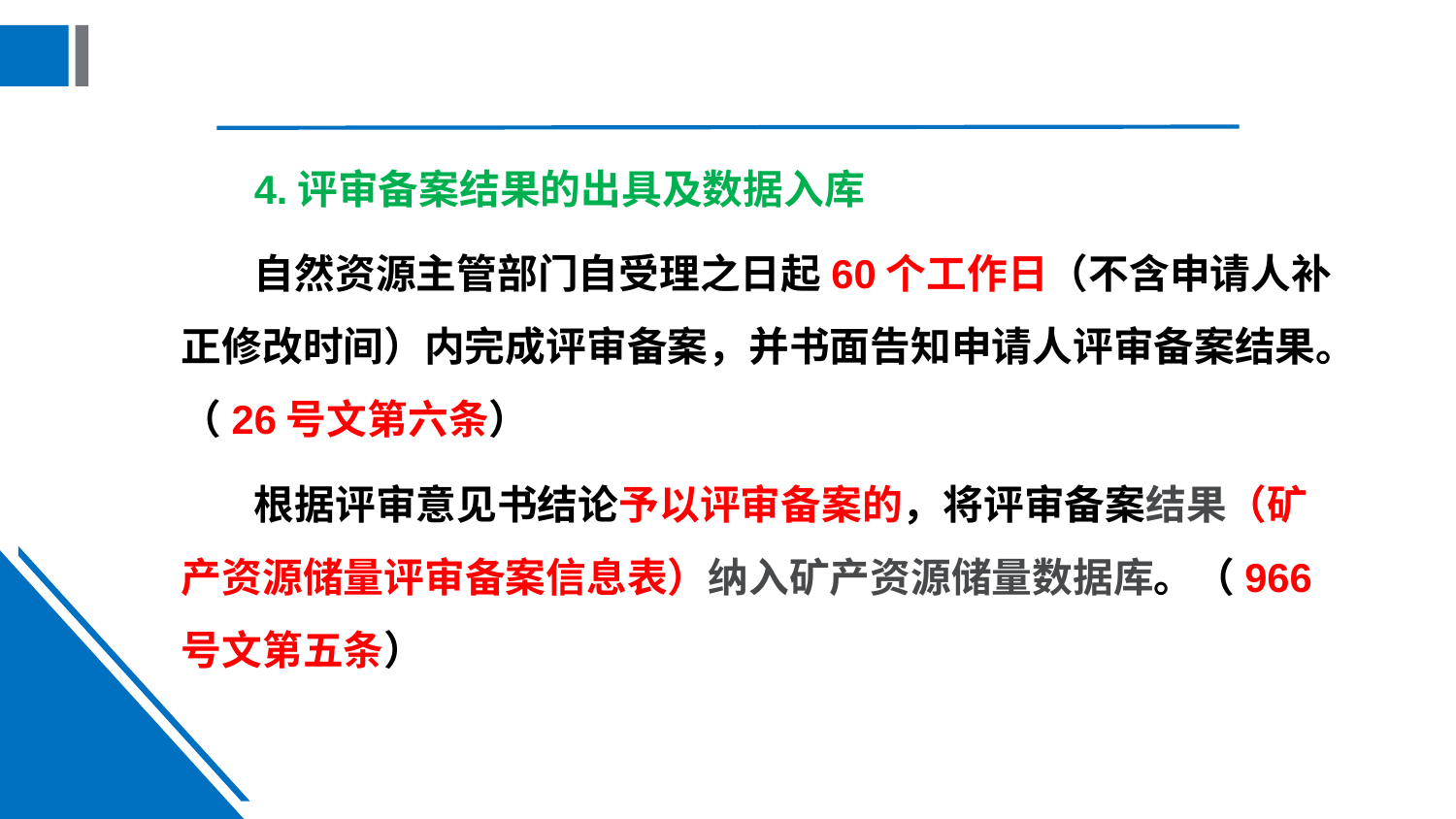

4.评审备案结果的出具及数据入库
自然资源主管部门自受理之日起60个工作日（不含申请人补正修改时间）内完成评审备案，并书面告知申请人评审备案结果。（26号文第六条）
根据评审意见书结论予以评审备案的，将评审备案结果（矿产资源储量评审备案信息表）纳入矿产资源储量数据库。（966号文第五条）
40